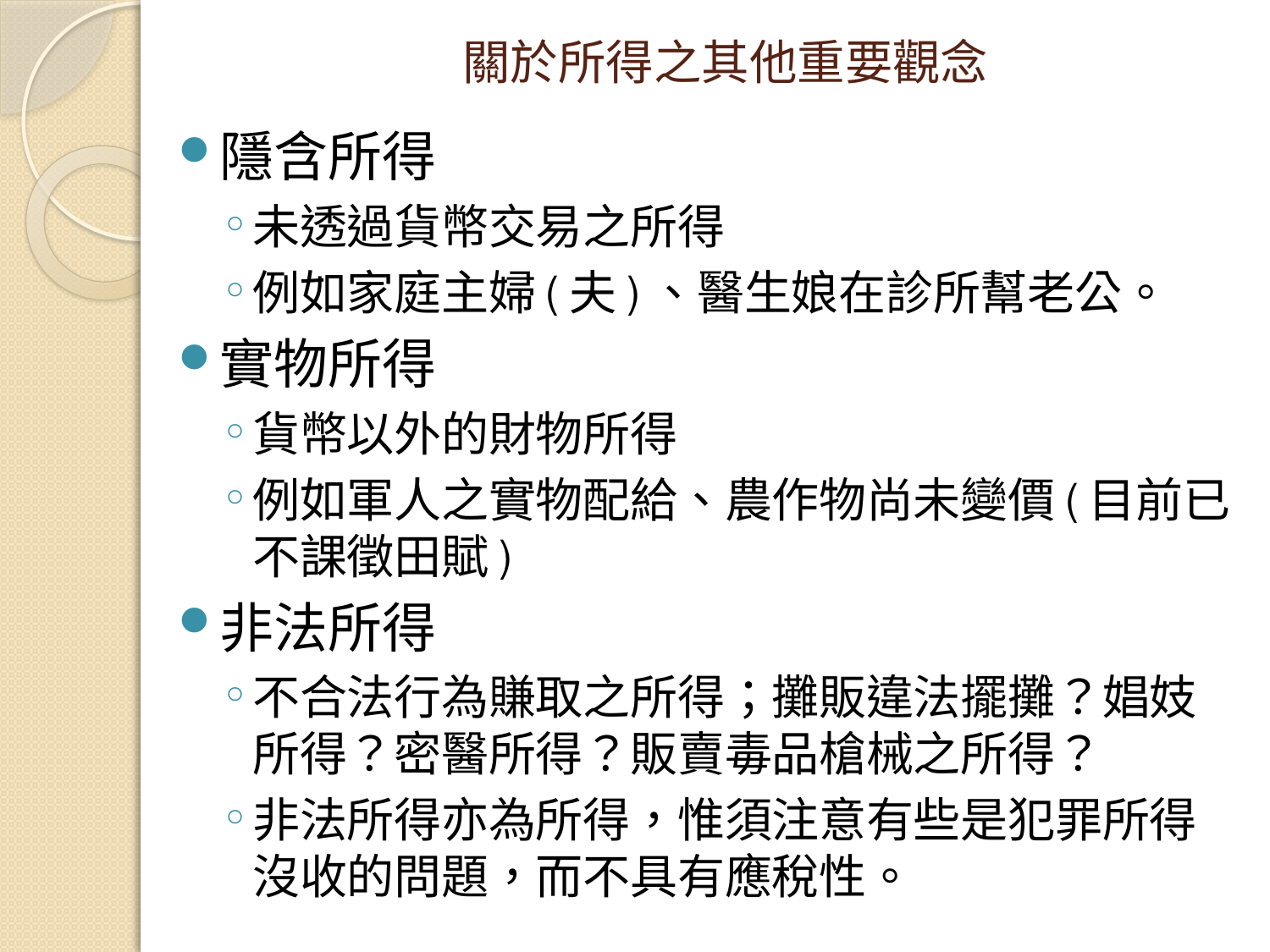

# 關於所得之其他重要觀念
隱含所得
未透過貨幣交易之所得
例如家庭主婦(夫)、醫生娘在診所幫老公。
實物所得
貨幣以外的財物所得
例如軍人之實物配給、農作物尚未變價(目前已不課徵田賦)
非法所得
不合法行為賺取之所得；攤販違法擺攤？娼妓所得？密醫所得？販賣毒品槍械之所得？
非法所得亦為所得，惟須注意有些是犯罪所得沒收的問題，而不具有應稅性。